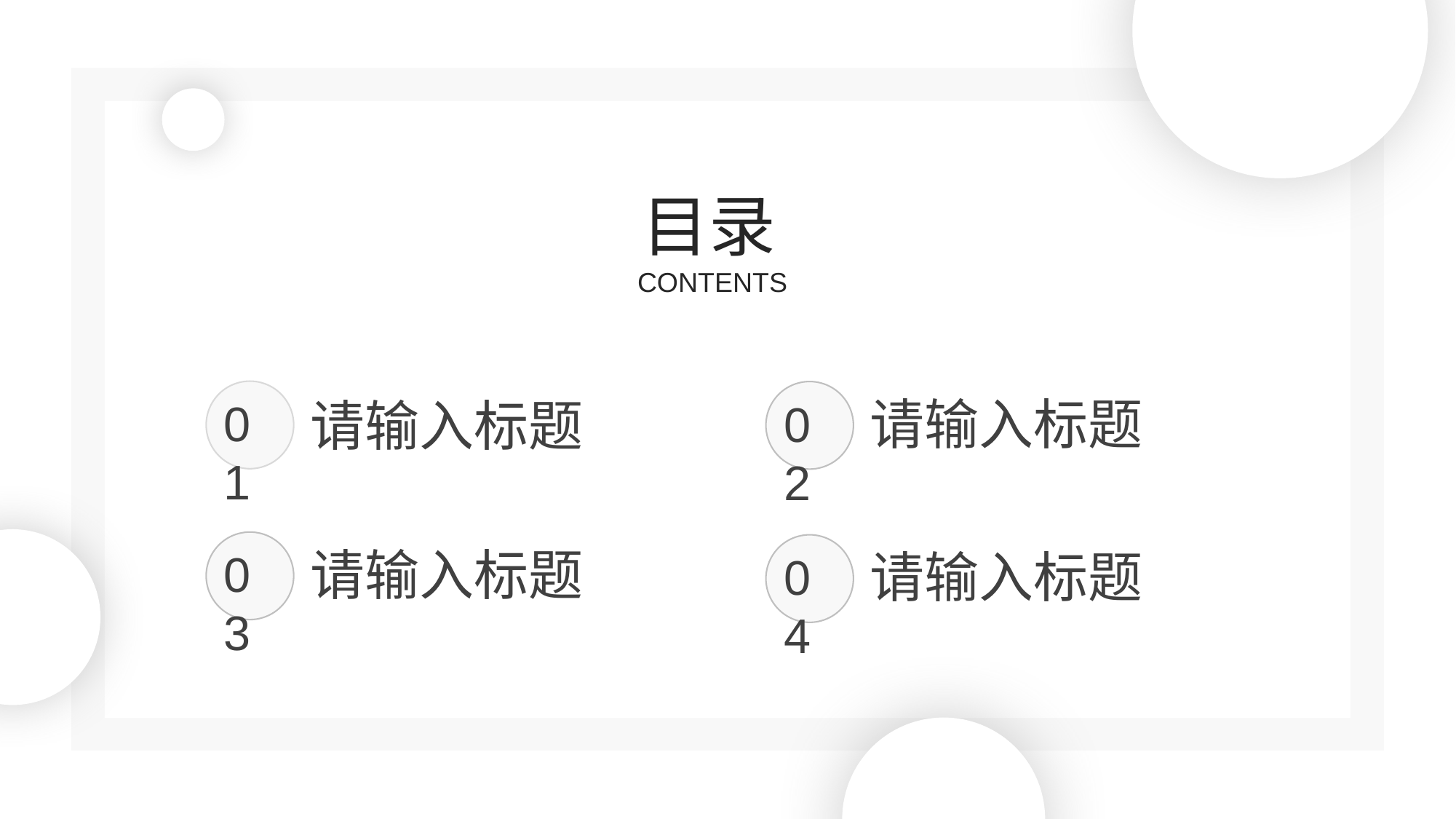

目录
CONTENTS

01
请输入标题

02
请输入标题

03
请输入标题

04
请输入标题